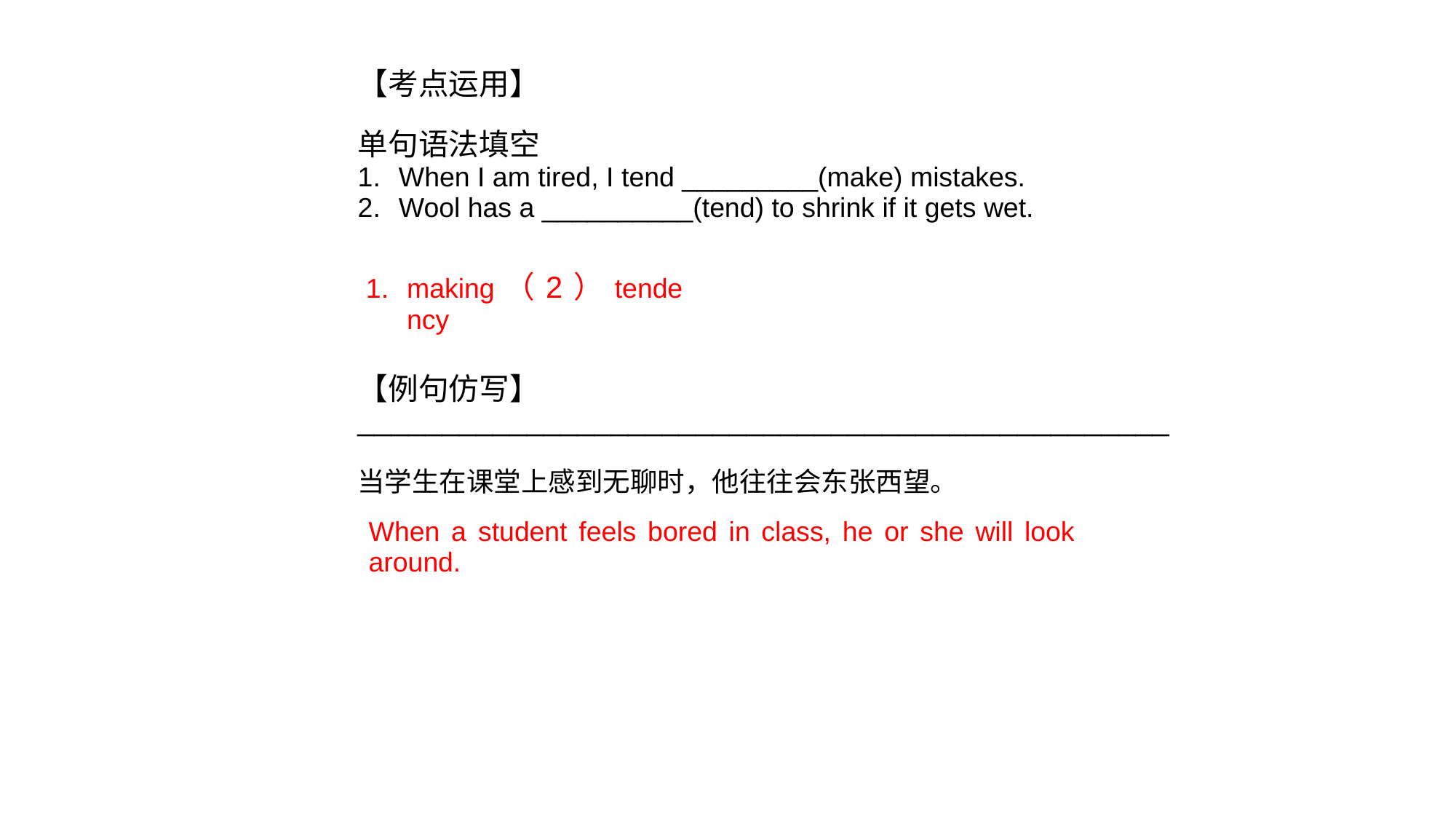

【考点运用】

单句语法填空
When I am tired, I tend _________(make) mistakes.
Wool has a __________(tend) to shrink if it gets wet.
making（2）tendency
【例句仿写】
________________________________________________

当学生在课堂上感到无聊时，他往往会东张西望。
When a student feels bored in class, he or she will look around.